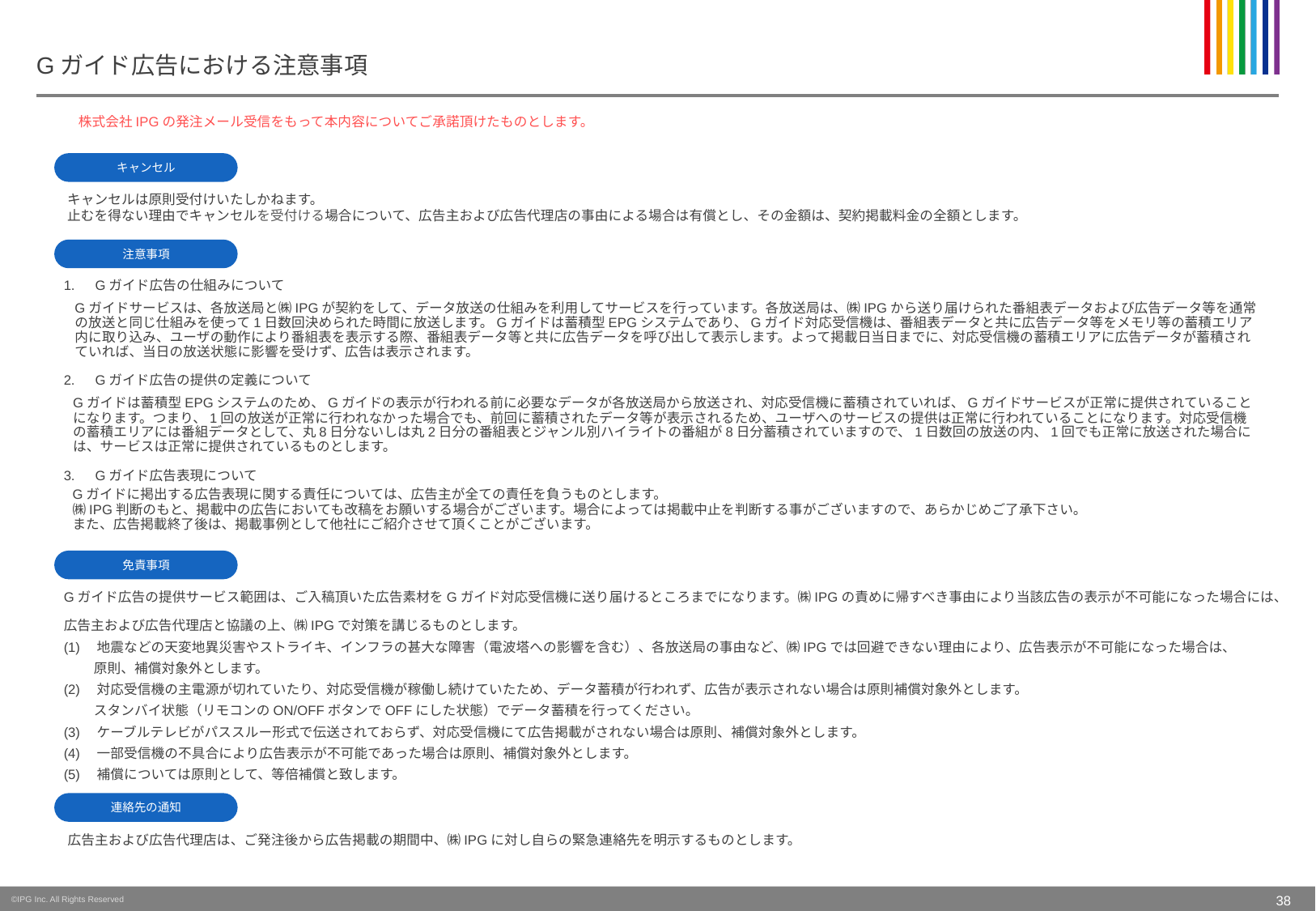

# Gガイド広告における注意事項
株式会社IPGの発注メール受信をもって本内容についてご承諾頂けたものとします。
キャンセル
キャンセルは原則受付けいたしかねます。
止むを得ない理由でキャンセルを受付ける場合について、広告主および広告代理店の事由による場合は有償とし、その金額は、契約掲載料金の全額とします。
注意事項
1.　Gガイド広告の仕組みについて
Gガイドサービスは、各放送局と㈱IPGが契約をして、データ放送の仕組みを利用してサービスを行っています。各放送局は、㈱IPGから送り届けられた番組表データおよび広告データ等を通常の放送と同じ仕組みを使って1日数回決められた時間に放送します。Gガイドは蓄積型EPGシステムであり、Gガイド対応受信機は、番組表データと共に広告データ等をメモリ等の蓄積エリア内に取り込み、ユーザの動作により番組表を表示する際、番組表データ等と共に広告データを呼び出して表示します。よって掲載日当日までに、対応受信機の蓄積エリアに広告データが蓄積されていれば、当日の放送状態に影響を受けず、広告は表示されます。
2.　Gガイド広告の提供の定義について
Gガイドは蓄積型EPGシステムのため、Gガイドの表示が行われる前に必要なデータが各放送局から放送され、対応受信機に蓄積されていれば、Gガイドサービスが正常に提供されていることになります。つまり、1回の放送が正常に行われなかった場合でも、前回に蓄積されたデータ等が表示されるため、ユーザへのサービスの提供は正常に行われていることになります。対応受信機の蓄積エリアには番組データとして、丸8日分ないしは丸2日分の番組表とジャンル別ハイライトの番組が8日分蓄積されていますので、1日数回の放送の内、1回でも正常に放送された場合には、サービスは正常に提供されているものとします。
3.　Gガイド広告表現について
Gガイドに掲出する広告表現に関する責任については、広告主が全ての責任を負うものとします。
㈱IPG判断のもと、掲載中の広告においても改稿をお願いする場合がございます。場合によっては掲載中止を判断する事がございますので、あらかじめご了承下さい。
また、広告掲載終了後は、掲載事例として他社にご紹介させて頂くことがございます。
免責事項
Gガイド広告の提供サービス範囲は、ご入稿頂いた広告素材をGガイド対応受信機に送り届けるところまでになります。㈱IPGの責めに帰すべき事由により当該広告の表示が不可能になった場合には、
広告主および広告代理店と協議の上、㈱IPGで対策を講じるものとします。
(1)　地震などの天変地異災害やストライキ、インフラの甚大な障害（電波塔への影響を含む）、各放送局の事由など、㈱IPGでは回避できない理由により、広告表示が不可能になった場合は、
　　 原則、補償対象外とします。
(2)　対応受信機の主電源が切れていたり、対応受信機が稼働し続けていたため、データ蓄積が行われず、広告が表示されない場合は原則補償対象外とします。
　　 スタンバイ状態（リモコンのON/OFFボタンでOFFにした状態）でデータ蓄積を行ってください。
(3)　ケーブルテレビがパススルー形式で伝送されておらず、対応受信機にて広告掲載がされない場合は原則、補償対象外とします。
(4)　一部受信機の不具合により広告表示が不可能であった場合は原則、補償対象外とします。
(5)　補償については原則として、等倍補償と致します。
連絡先の通知
広告主および広告代理店は、ご発注後から広告掲載の期間中、㈱IPGに対し自らの緊急連絡先を明示するものとします。
38
©IPG Inc. All Rights Reserved